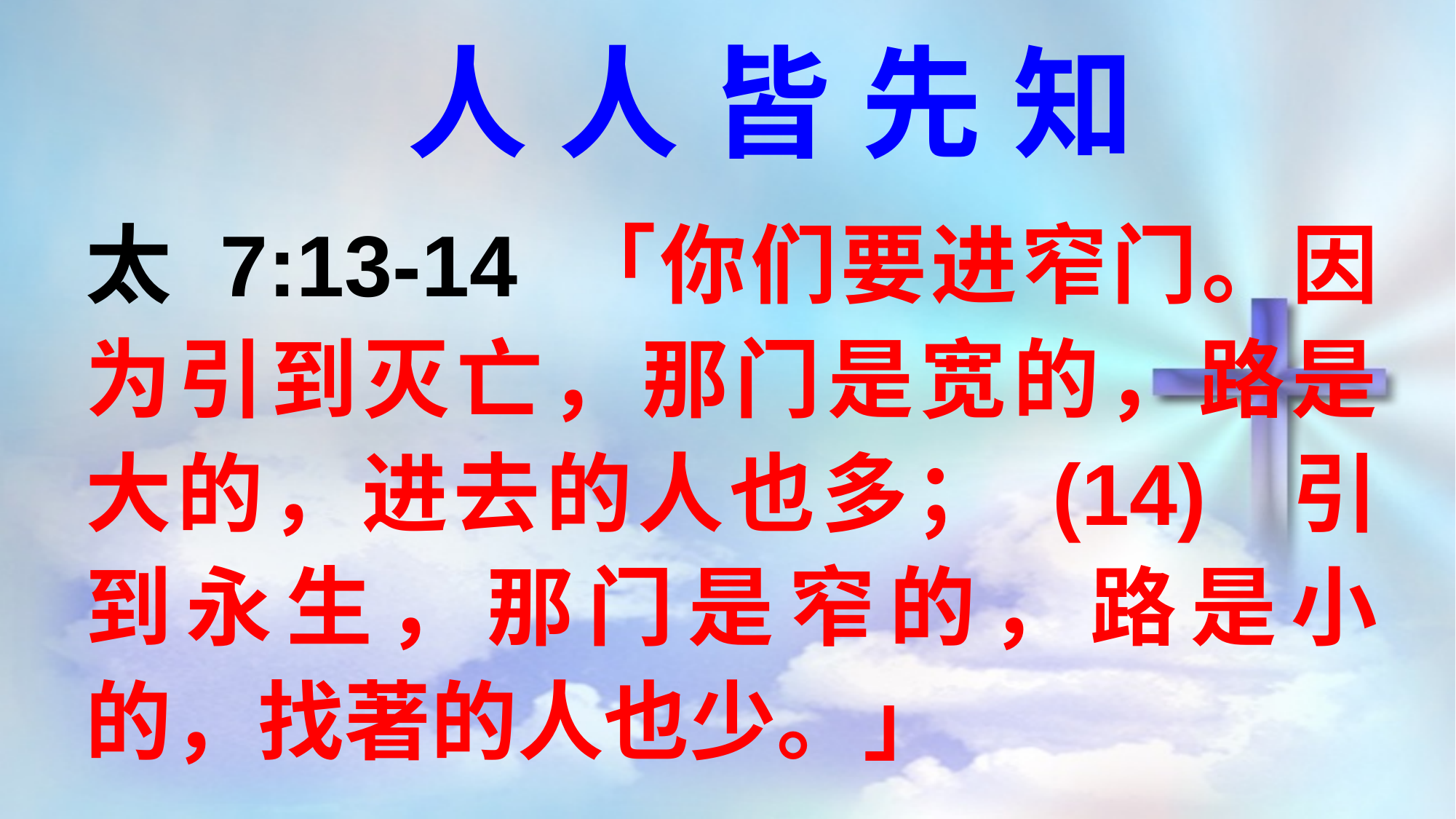

人人皆先知
太 7:13-14 「你们要进窄门。因为引到灭亡，那门是宽的，路是大的，进去的人也多； (14)  引到永生，那门是窄的，路是小的，找著的人也少。」